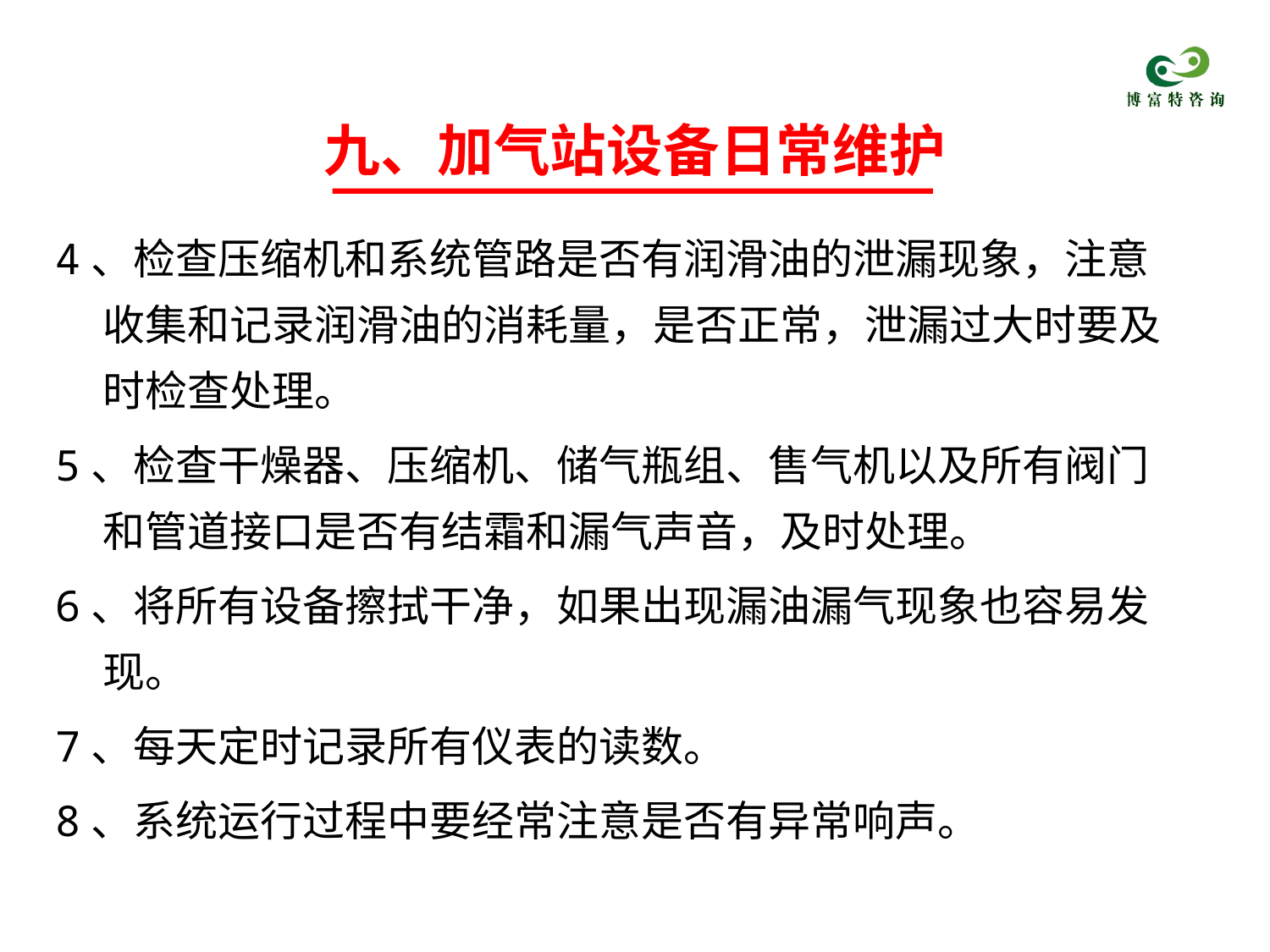

# 九、加气站设备日常维护

4、检查压缩机和系统管路是否有润滑油的泄漏现象，注意收集和记录润滑油的消耗量，是否正常，泄漏过大时要及时检查处理。
5、检查干燥器、压缩机、储气瓶组、售气机以及所有阀门和管道接口是否有结霜和漏气声音，及时处理。
6、将所有设备擦拭干净，如果出现漏油漏气现象也容易发现。
7、每天定时记录所有仪表的读数。
8、系统运行过程中要经常注意是否有异常响声。